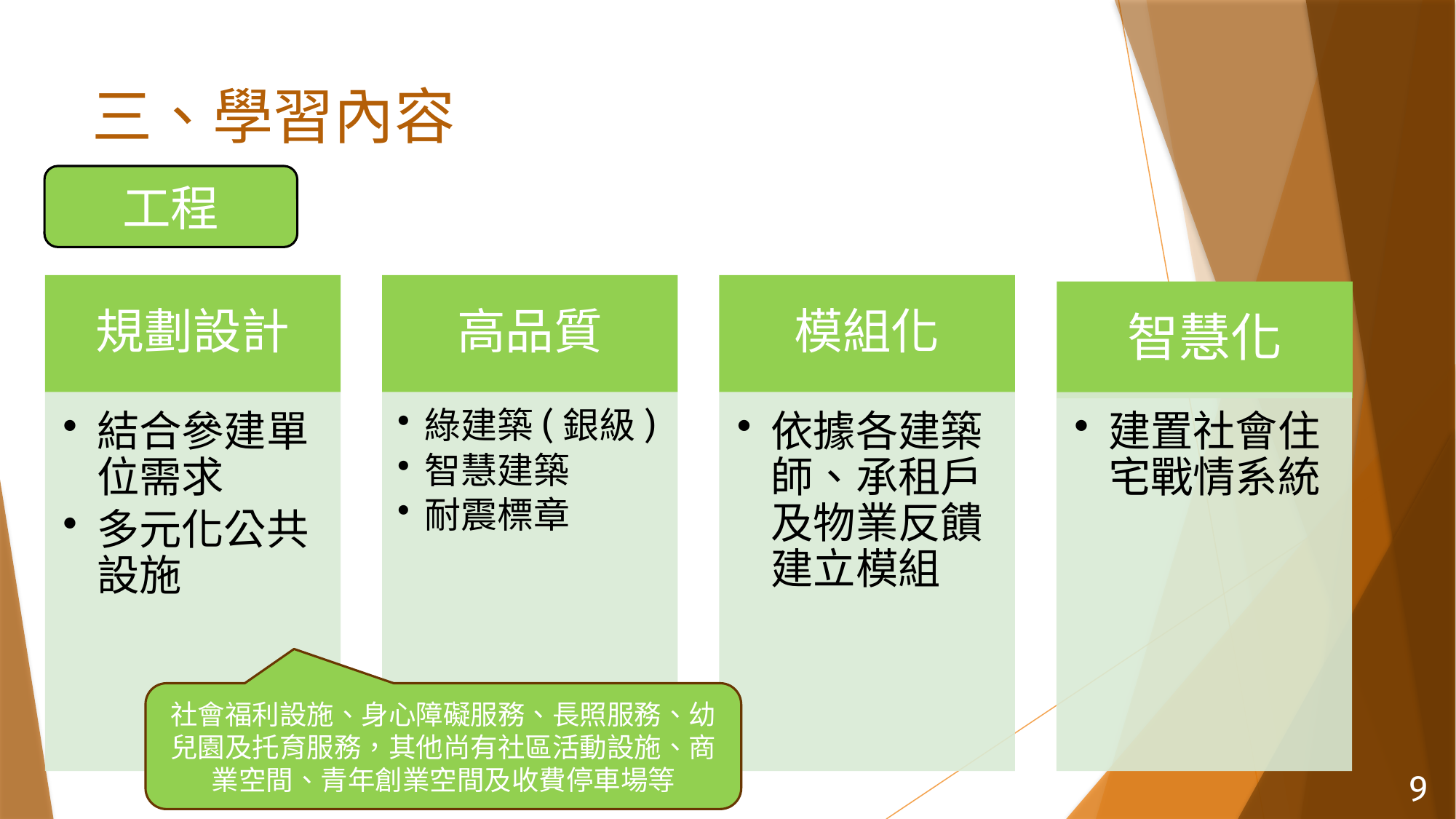

# 三、學習內容
工程
規劃設計
結合參建單位需求
多元化公共設施

高品質
綠建築(銀級)
智慧建築
耐震標章
模組化
依據各建築師、承租戶及物業反饋建立模組
智慧化
建置社會住宅戰情系統
社會福利設施、身心障礙服務、長照服務、幼兒園及托育服務，其他尚有社區活動設施、商業空間、青年創業空間及收費停車場等
9